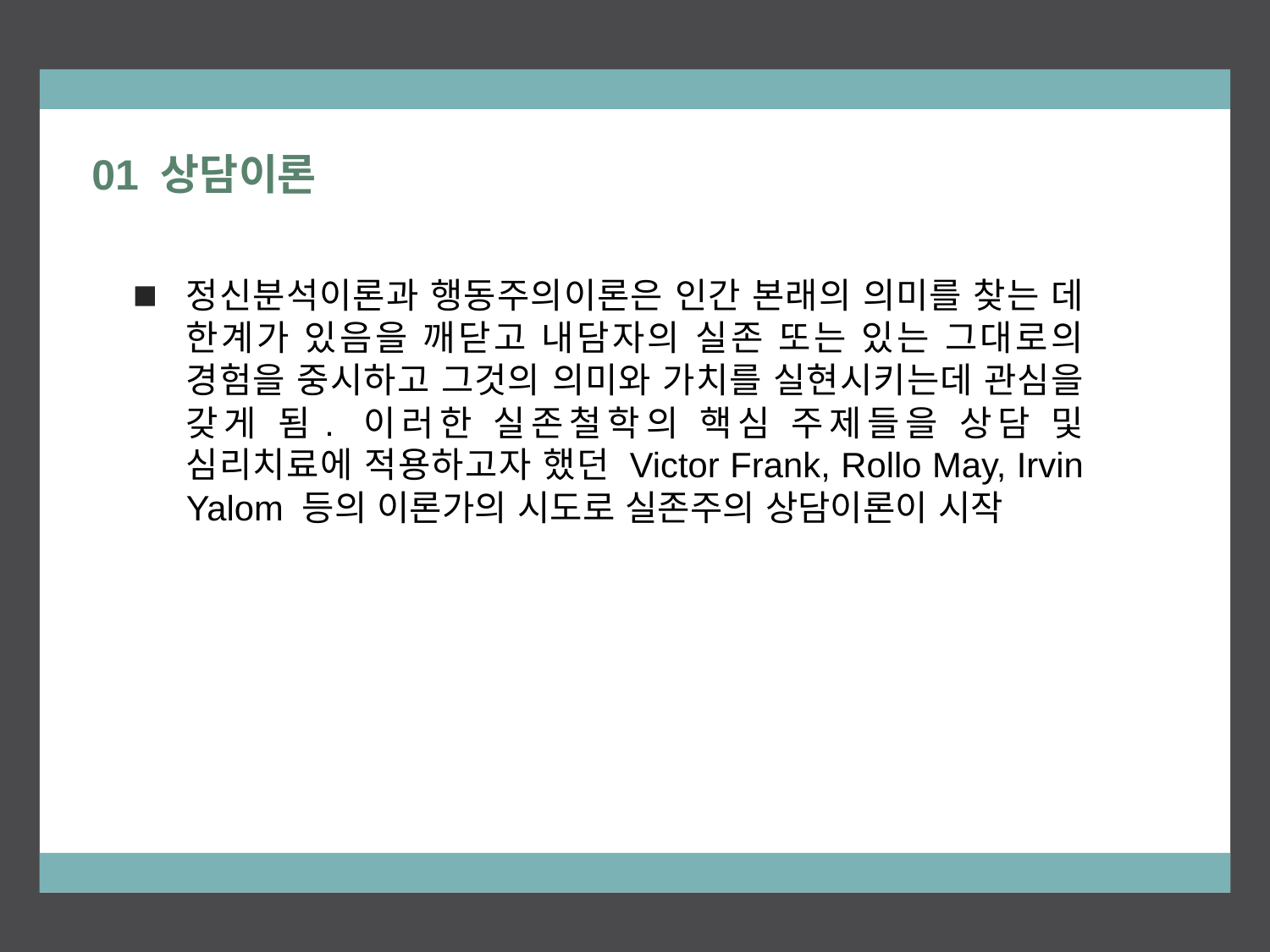

#

01 상담이론

정신분석이론과 행동주의이론은 인간 본래의 의미를 찾는 데 한계가 있음을 깨닫고 내담자의 실존 또는 있는 그대로의 경험을 중시하고 그것의 의미와 가치를 실현시키는데 관심을 갖게 됨. 이러한 실존철학의 핵심 주제들을 상담 및 심리치료에 적용하고자 했던 Victor Frank, Rollo May, Irvin Yalom 등의 이론가의 시도로 실존주의 상담이론이 시작